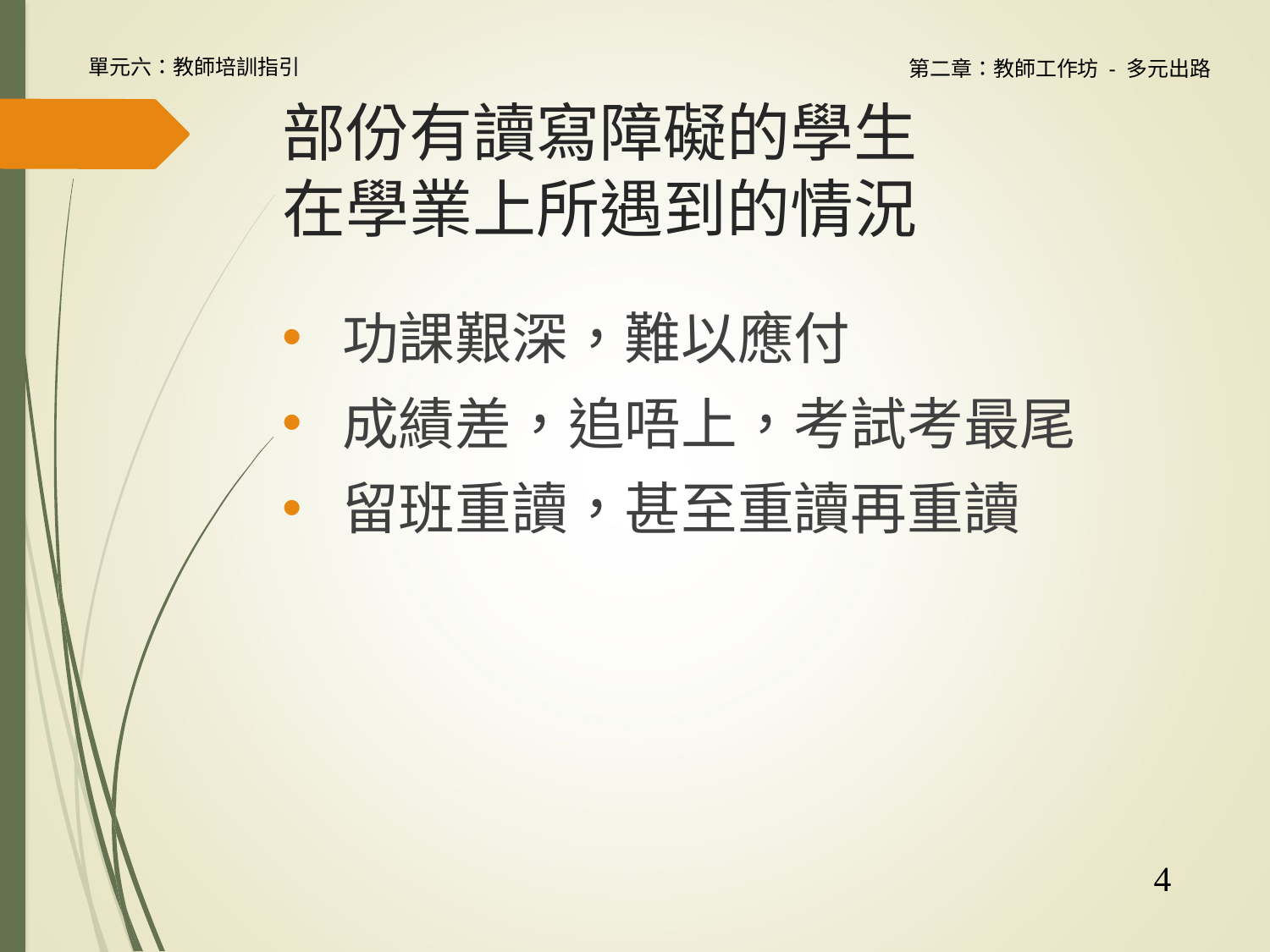

# 部份有讀寫障礙的學生 在學業上所遇到的情況
功課艱深，難以應付
成績差，追唔上，考試考最尾
留班重讀，甚至重讀再重讀
4